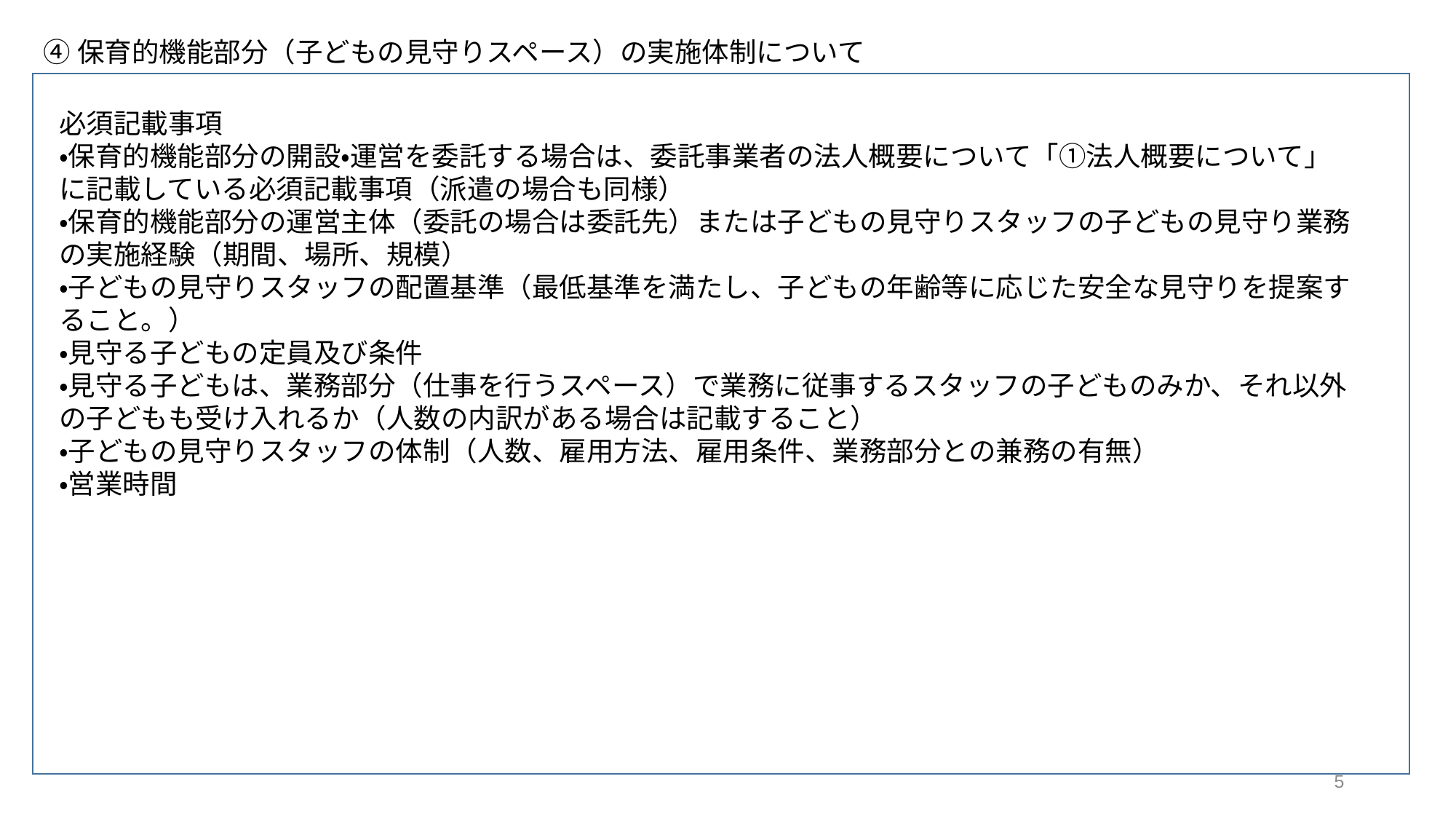

④保育的機能部分（子どもの見守りスペース）の実施体制について

必須記載事項
・保育的機能部分の開設・運営を委託する場合は、委託事業者の法人概要について「①法人概要について」に記載している必須記載事項（派遣の場合も同様）
・保育的機能部分の運営主体（委託の場合は委託先）または子どもの見守りスタッフの子どもの見守り業務の実施経験（期間、場所、規模）
・子どもの見守りスタッフの配置基準（最低基準を満たし、子どもの年齢等に応じた安全な見守りを提案すること。）
・見守る子どもの定員及び条件
・見守る子どもは、業務部分（仕事を行うスペース）で業務に従事するスタッフの子どものみか、それ以外の子どもも受け入れるか（人数の内訳がある場合は記載すること）
・子どもの見守りスタッフの体制（人数、雇用方法、雇用条件、業務部分との兼務の有無）
・営業時間
5